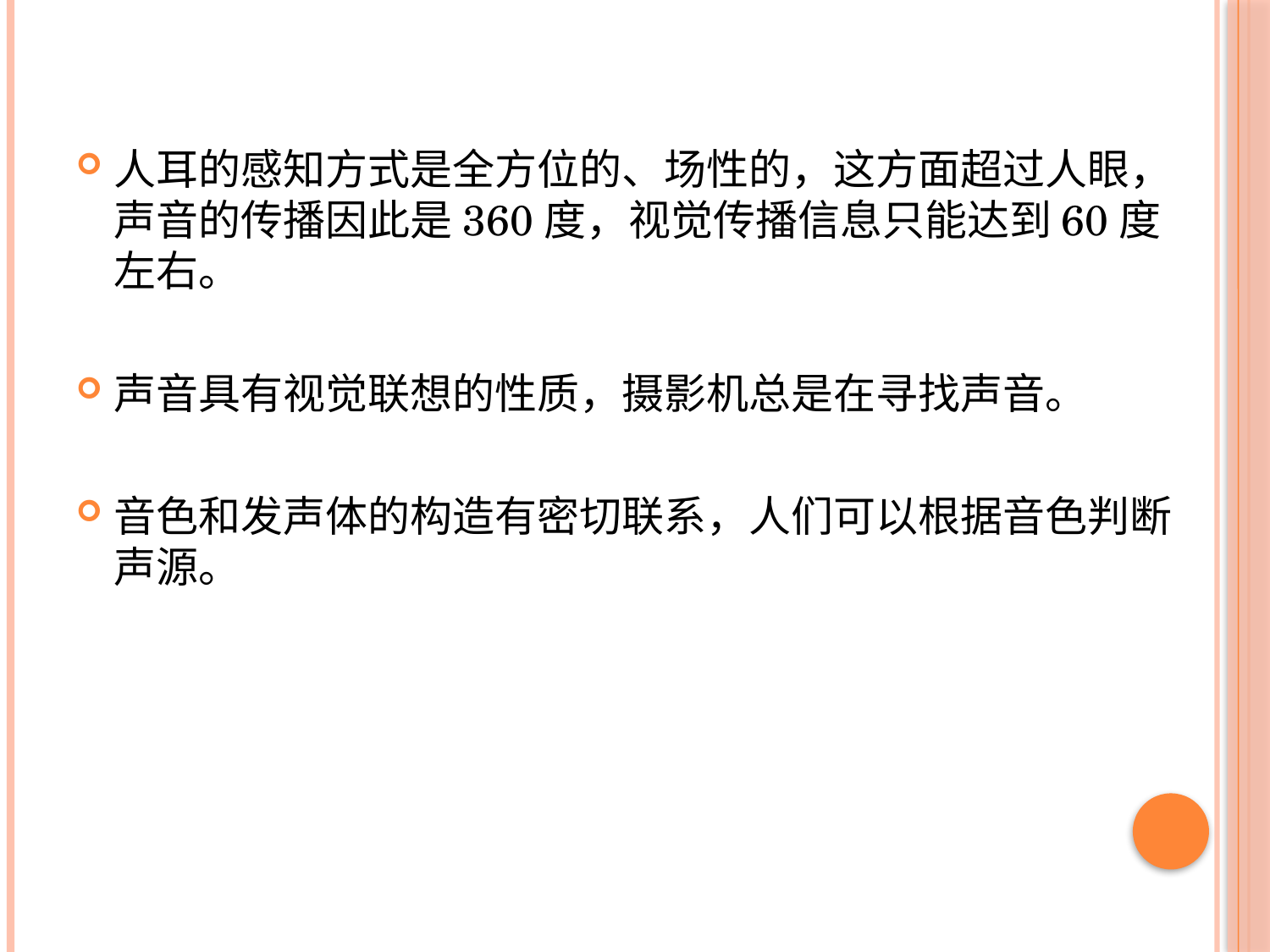

#
人耳的感知方式是全方位的、场性的，这方面超过人眼，声音的传播因此是360度，视觉传播信息只能达到60度左右。

声音具有视觉联想的性质，摄影机总是在寻找声音。

音色和发声体的构造有密切联系，人们可以根据音色判断声源。